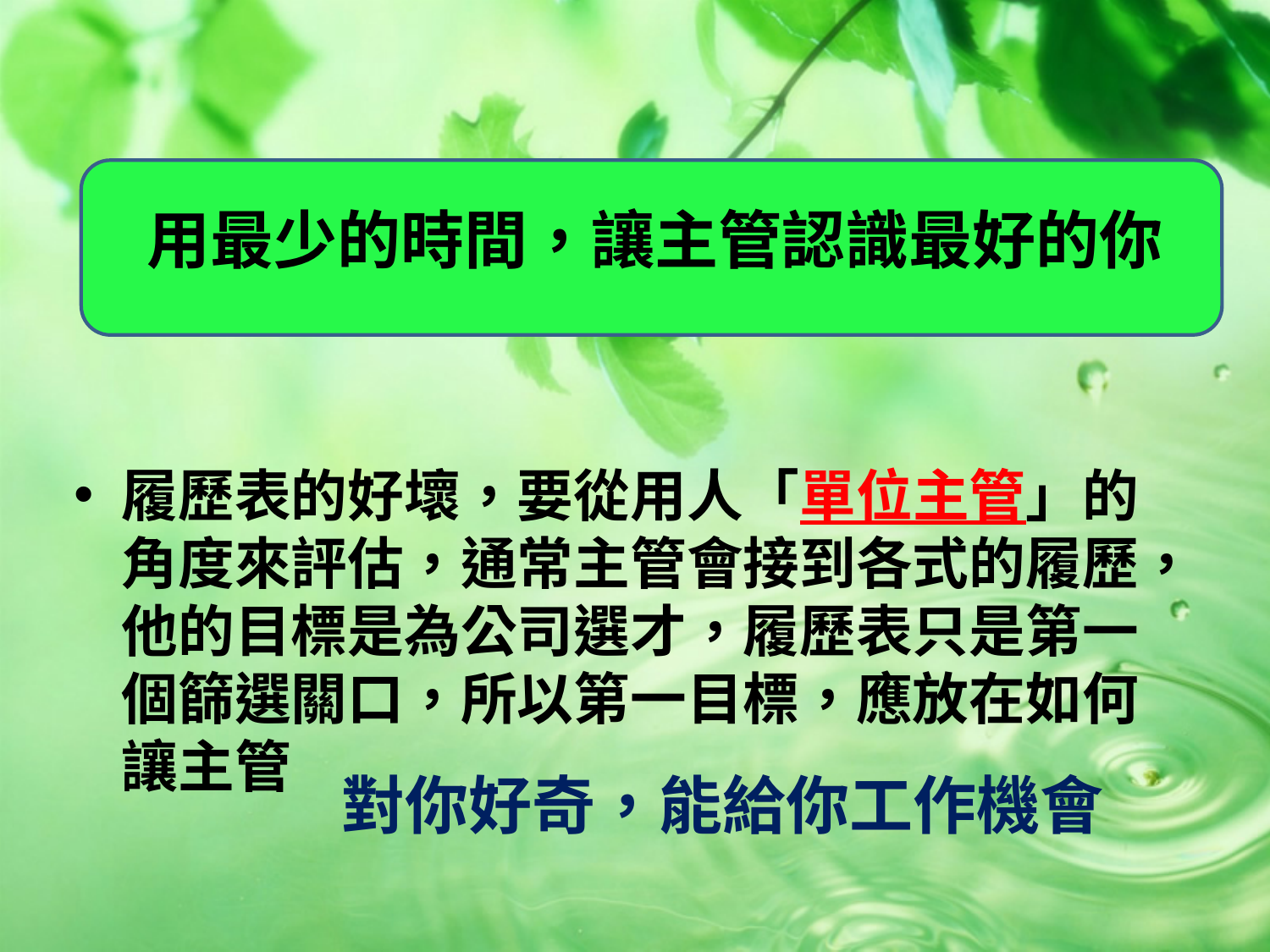

# 用最少的時間，讓主管認識最好的你

履歷表的好壞，要從用人「單位主管」的角度來評估，通常主管會接到各式的履歷，他的目標是為公司選才，履歷表只是第一個篩選關口，所以第一目標，應放在如何讓主管
對你好奇，能給你工作機會